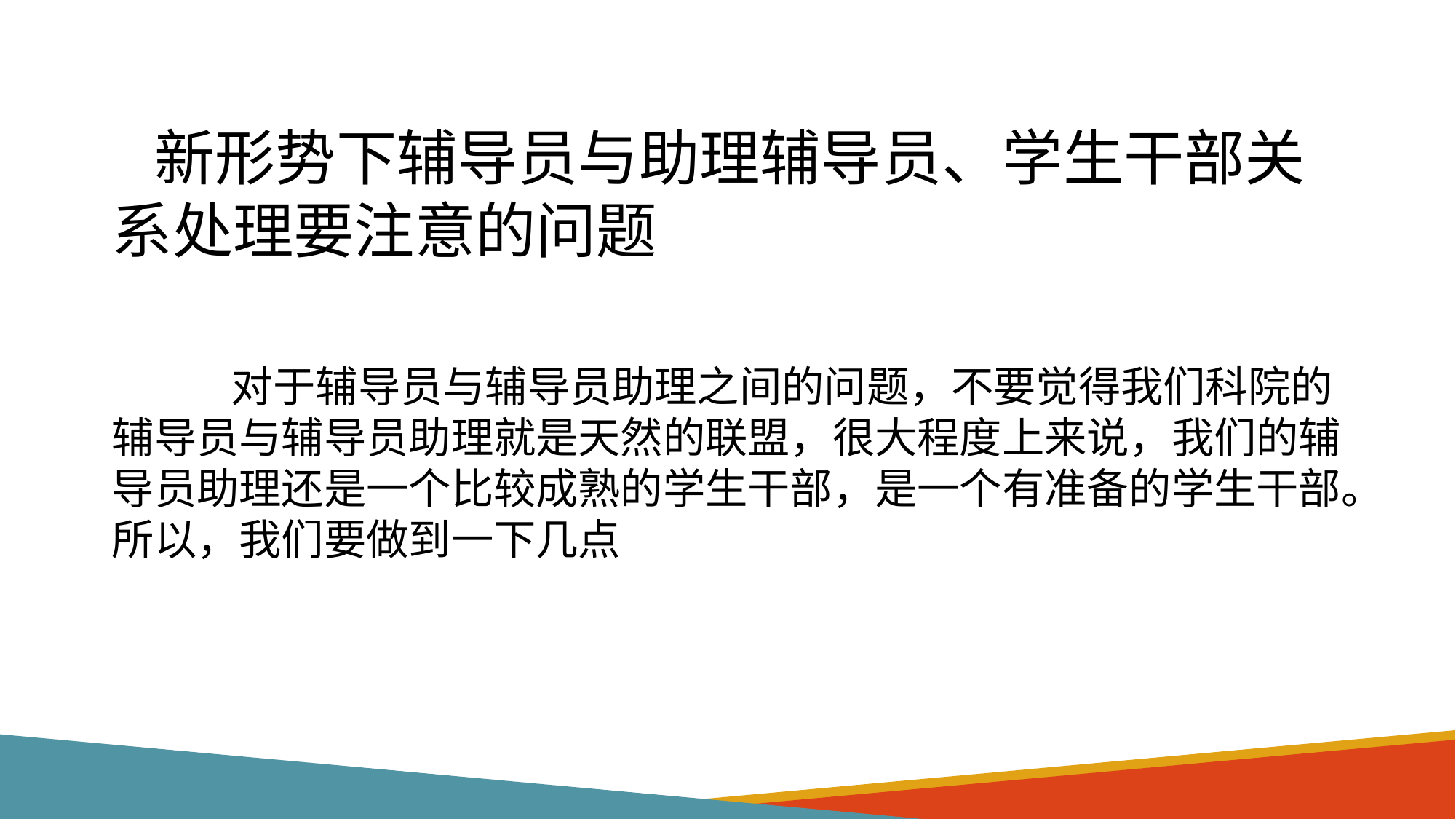

新形势下辅导员与助理辅导员、学生干部关系处理要注意的问题

       对于辅导员与辅导员助理之间的问题，不要觉得我们科院的辅导员与辅导员助理就是天然的联盟，很大程度上来说，我们的辅导员助理还是一个比较成熟的学生干部，是一个有准备的学生干部。所以，我们要做到一下几点